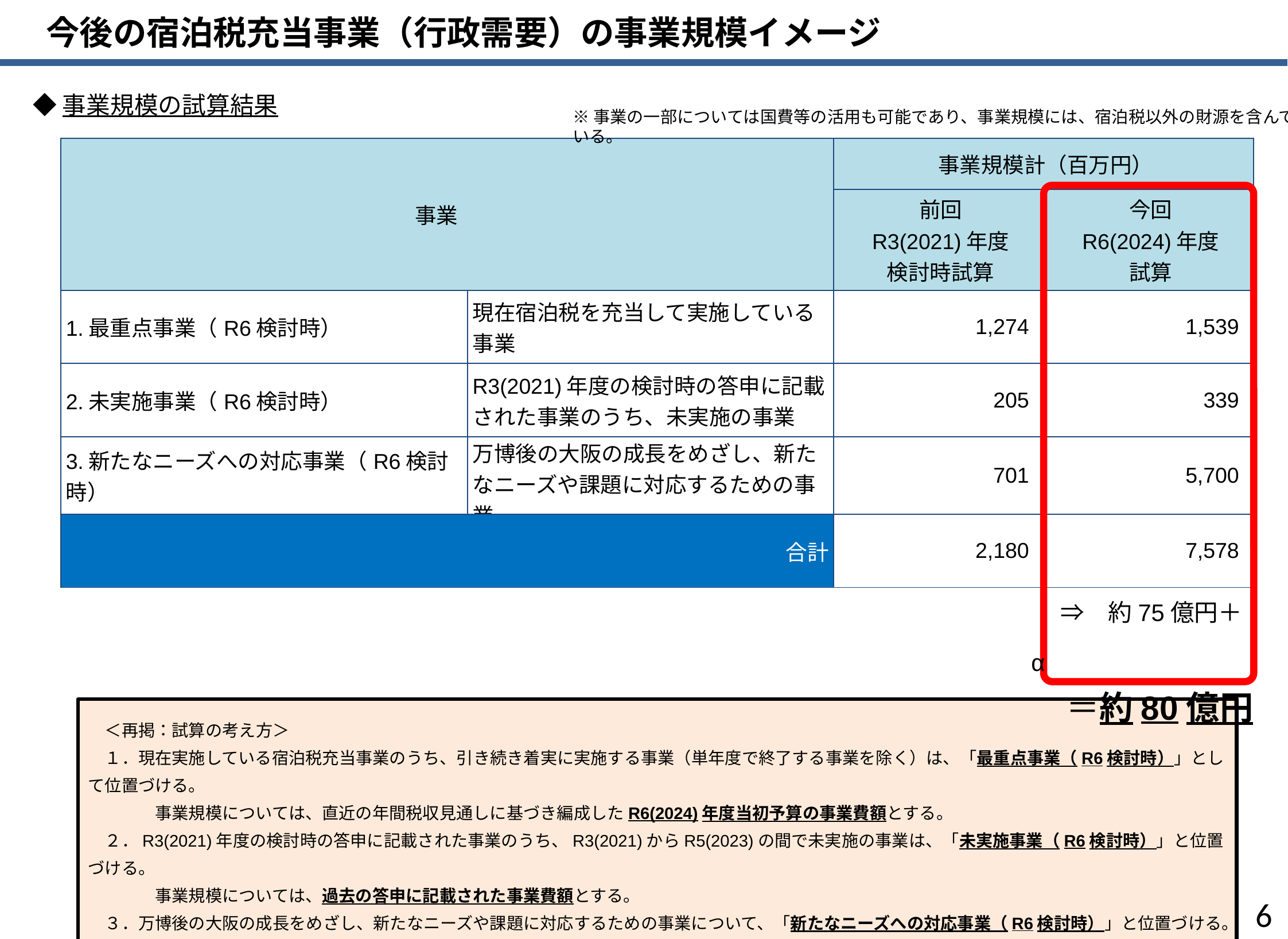

今後の宿泊税充当事業（行政需要）の事業規模イメージ

◆事業規模の試算結果
※事業の一部については国費等の活用も可能であり、事業規模には、宿泊税以外の財源を含んでいる。
| 事業 |  | 事業規模計（百万円） |  |
| --- | --- | --- | --- |
|  |  | 前回 R3(2021)年度 検討時試算 | 今回 R6(2024)年度 試算 |
| 1.最重点事業（R6検討時） | 現在宿泊税を充当して実施している事業 | 1,274 | 1,539 |
| 2.未実施事業（R6検討時） | R3(2021)年度の検討時の答申に記載された事業のうち、未実施の事業 | 205 | 339 |
| 3.新たなニーズへの対応事業（R6検討時） | 万博後の大阪の成長をめざし、新たなニーズや課題に対応するための事業 | 701 | 5,700 |
| 合計 |  | 2,180 | 7,578 |

　 ⇒　約75億円＋α
 　＝約80億円
　＜再掲：試算の考え方＞
　１．現在実施している宿泊税充当事業のうち、引き続き着実に実施する事業（単年度で終了する事業を除く）は、「最重点事業（R6検討時）」として位置づける。
　　　　事業規模については、直近の年間税収見通しに基づき編成したR6(2024)年度当初予算の事業費額とする。
　２．R3(2021)年度の検討時の答申に記載された事業のうち、R3(2021)からR5(2023)の間で未実施の事業は、「未実施事業（R6検討時）」と位置づける。
　　　　事業規模については、過去の答申に記載された事業費額とする。
　３．万博後の大阪の成長をめざし、新たなニーズや課題に対応するための事業について、「新たなニーズへの対応事業（R6検討時）」と位置づける。
　　　　事業規模については、他の自治体事業等を参考に試算した事業費額とする。
6